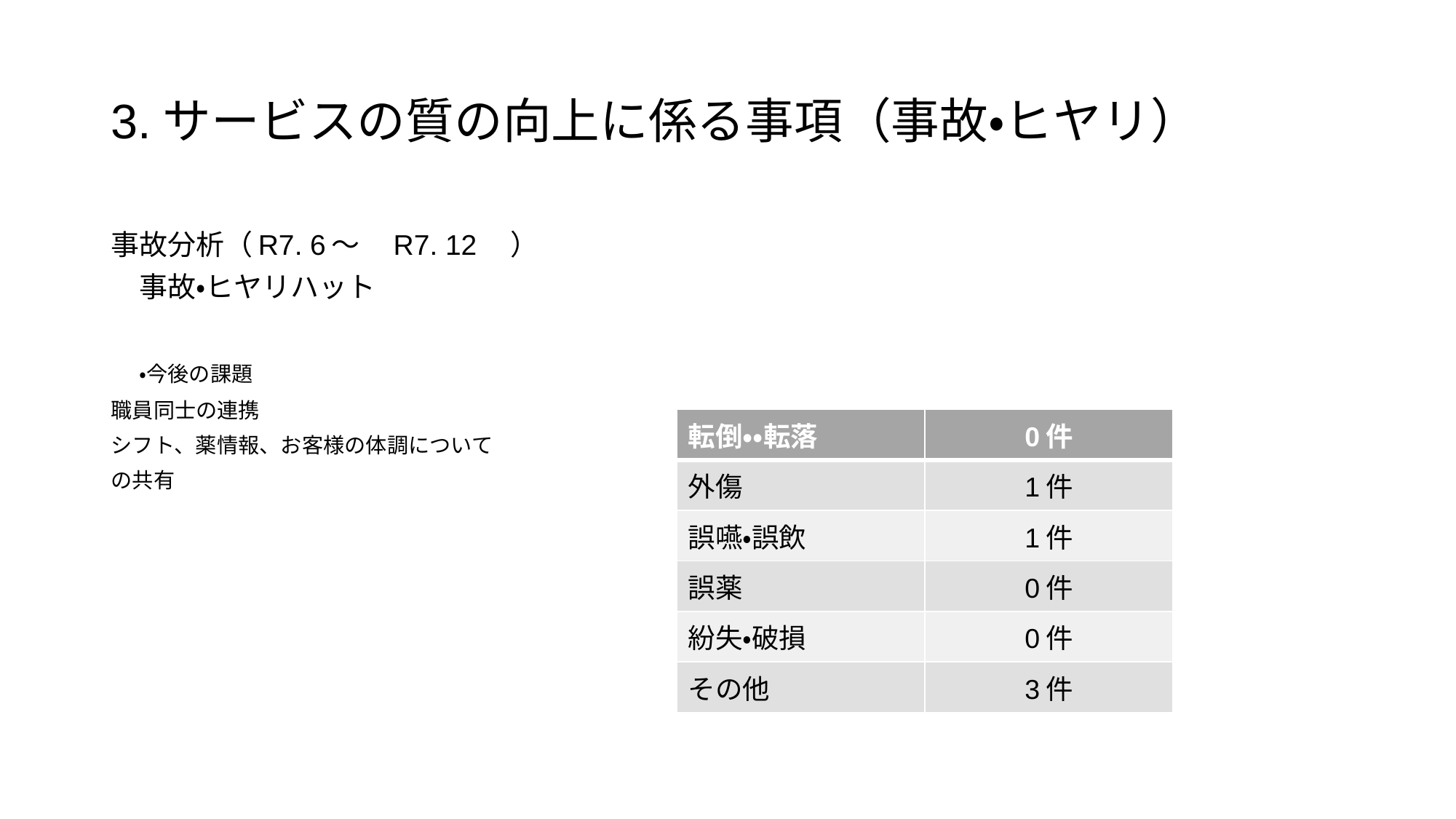

# 3.サービスの質の向上に係る事項（事故・ヒヤリ）
事故分析（R7. 6～　R7. 12　）
　事故・ヒヤリハット

　・今後の課題
職員同士の連携
シフト、薬情報、お客様の体調について
の共有

| 転倒・・転落 | 0件 |
| --- | --- |
| 外傷 | 1件 |
| 誤嚥・誤飲 | 1件 |
| 誤薬 | 0件 |
| 紛失・破損 | 0件 |
| その他 | 3件 |